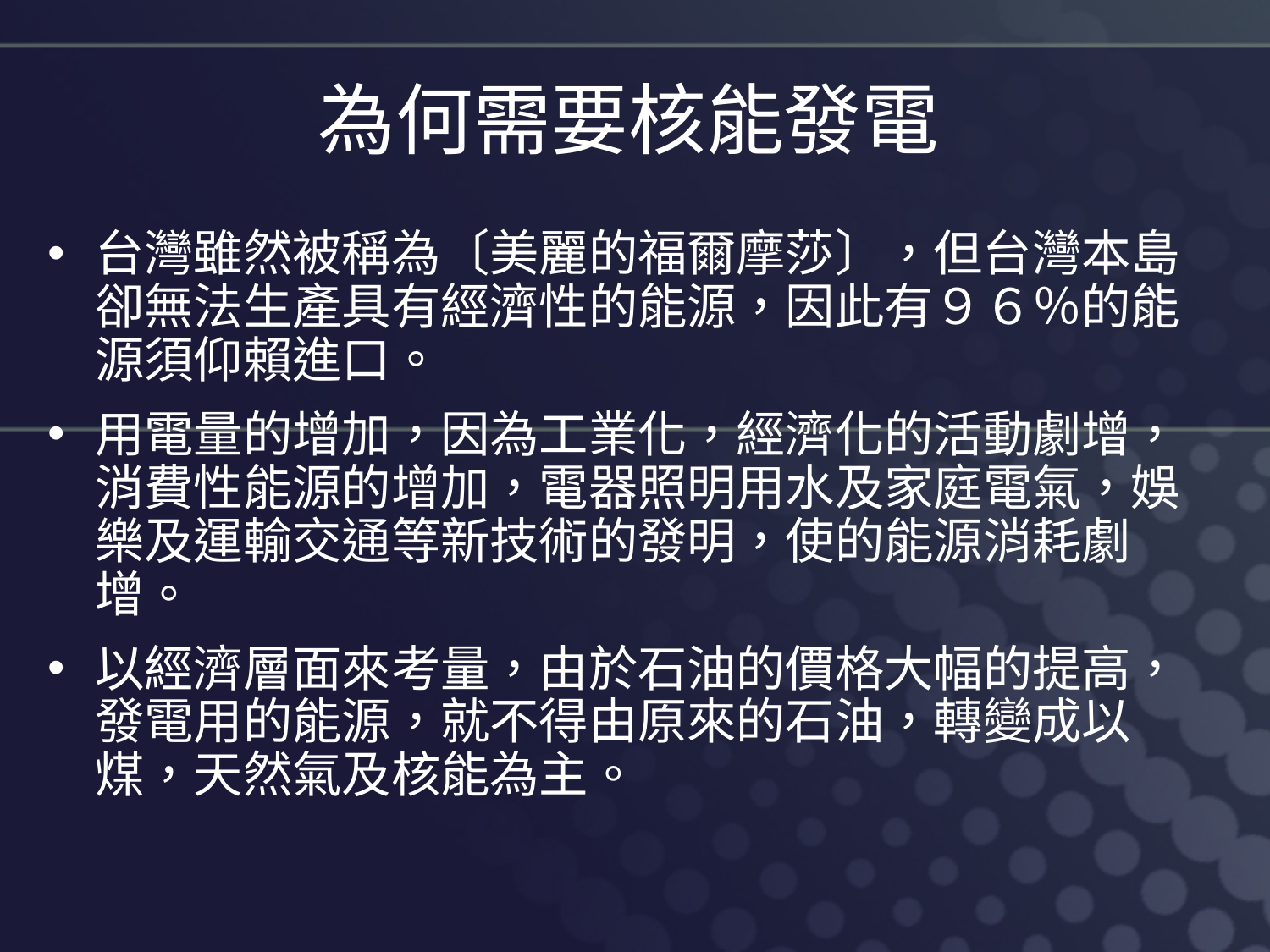

# 為何需要核能發電
台灣雖然被稱為〔美麗的福爾摩莎〕，但台灣本島卻無法生產具有經濟性的能源，因此有９６％的能源須仰賴進口。
用電量的增加，因為工業化，經濟化的活動劇增，消費性能源的增加，電器照明用水及家庭電氣，娛樂及運輸交通等新技術的發明，使的能源消耗劇增。
以經濟層面來考量，由於石油的價格大幅的提高，發電用的能源，就不得由原來的石油，轉變成以煤，天然氣及核能為主。